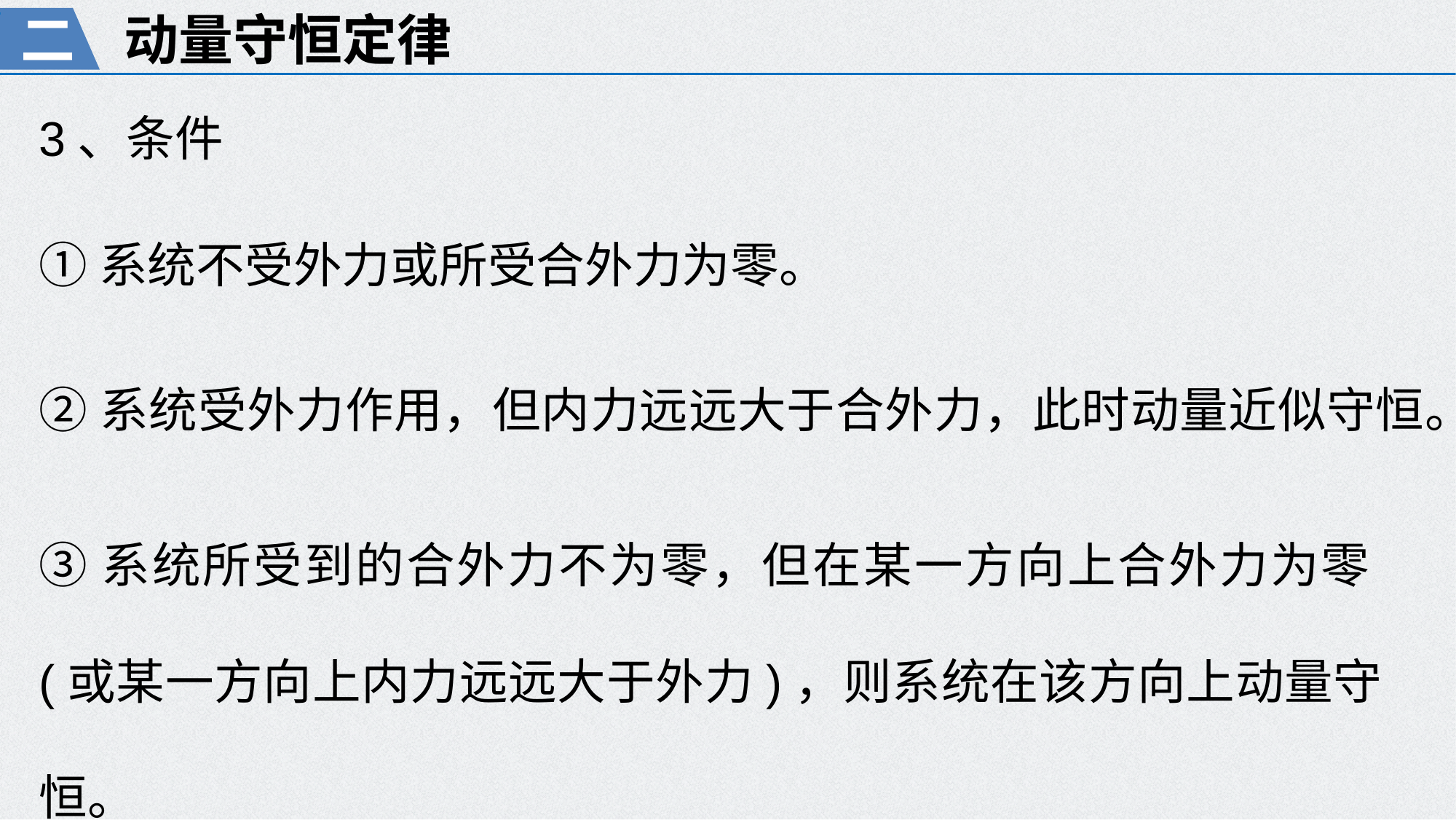

二
动量守恒定律

3、条件
①系统不受外力或所受合外力为零。
②系统受外力作用，但内力远远大于合外力，此时动量近似守恒。
③系统所受到的合外力不为零，但在某一方向上合外力为零(或某一方向上内力远远大于外力)，则系统在该方向上动量守恒。